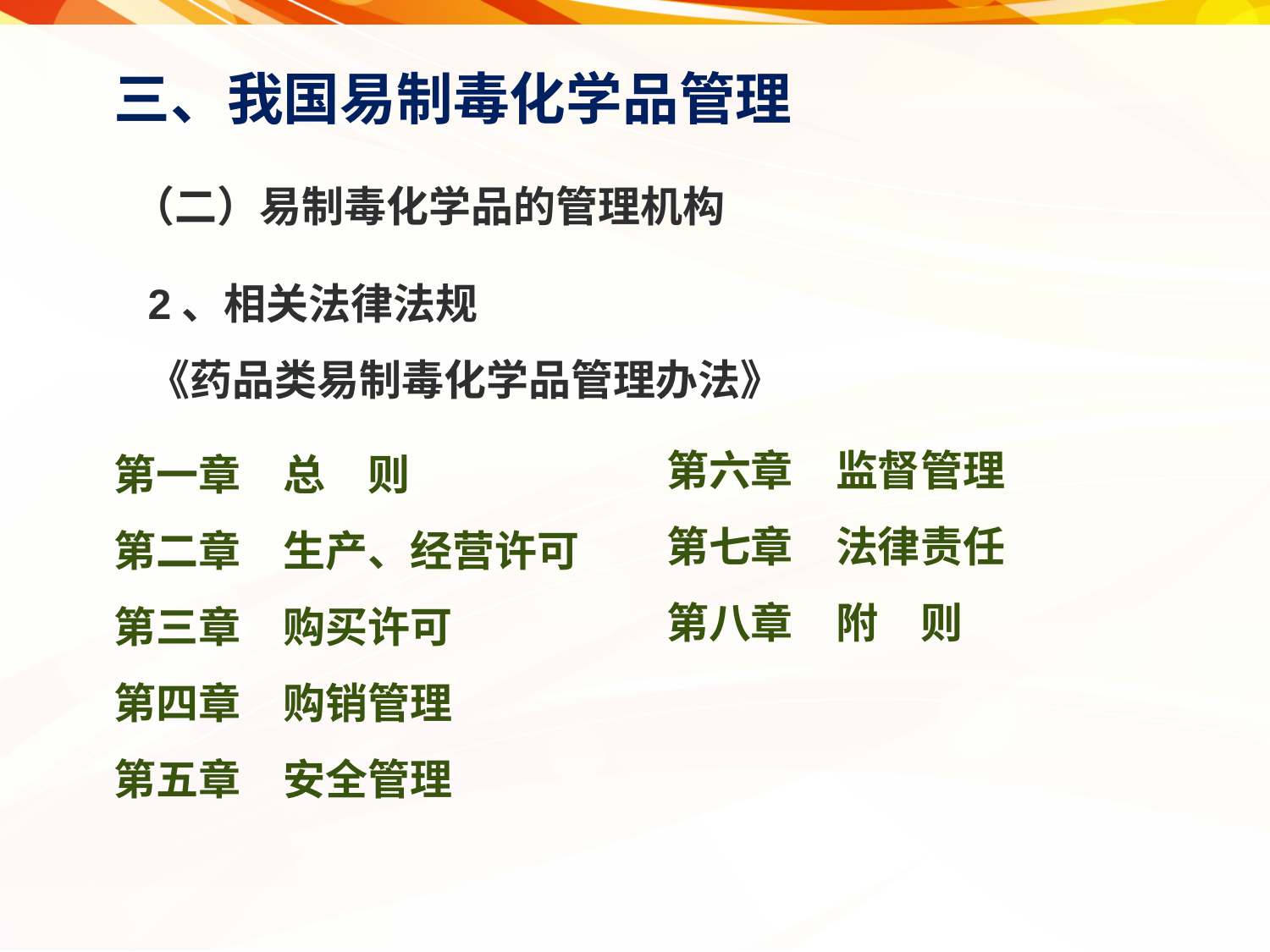

三、我国易制毒化学品管理
（二）易制毒化学品的管理机构
2、相关法律法规
《药品类易制毒化学品管理办法》
第六章　监督管理
第七章　法律责任
第八章　附　则

第一章　总　则
第二章　生产、经营许可
第三章　购买许可
第四章　购销管理
第五章　安全管理